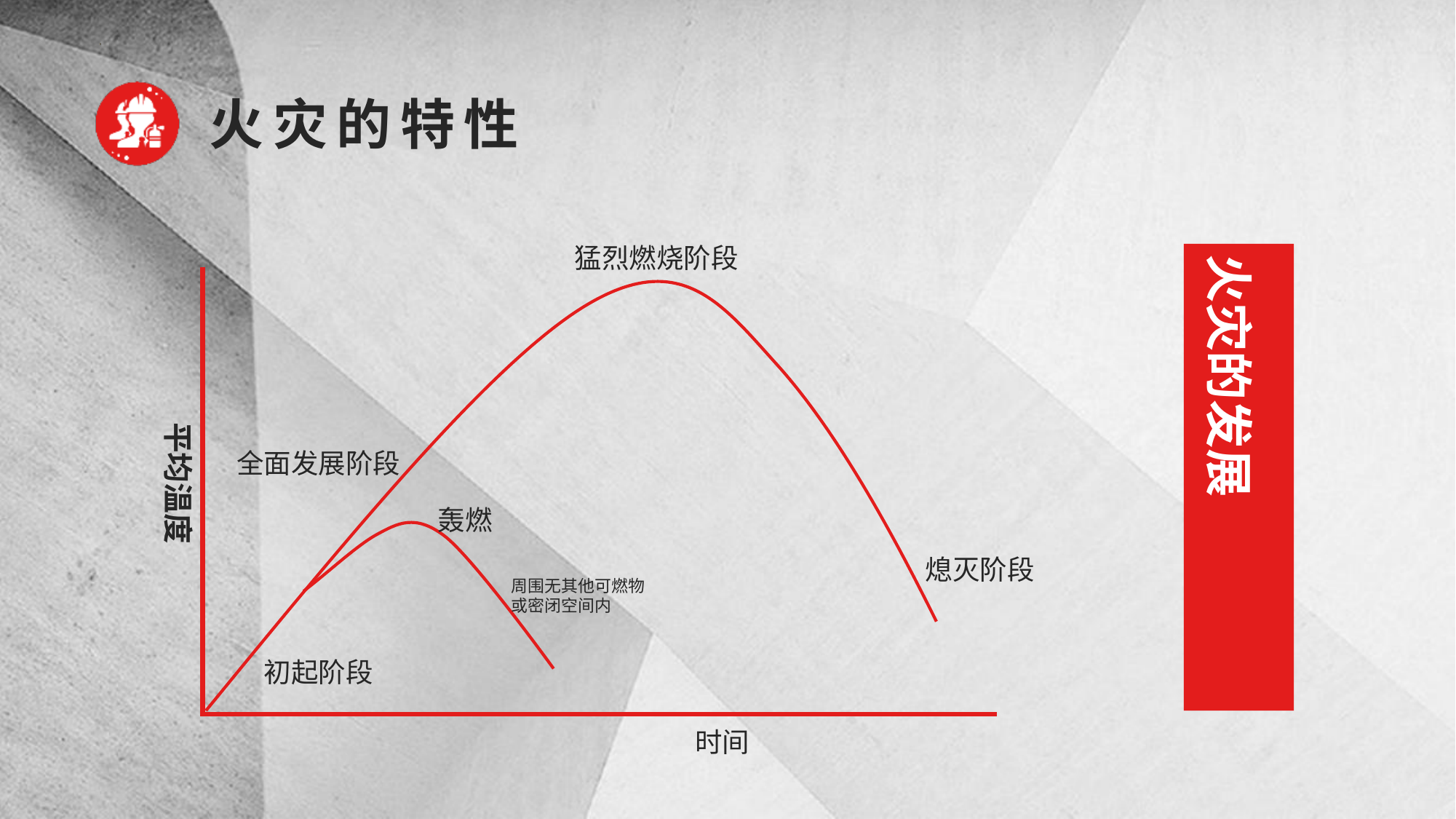

猛烈燃烧阶段
火灾的发展

平均温度
全面发展阶段
轰燃

熄灭阶段
周围无其他可燃物
或密闭空间内
初起阶段
时间